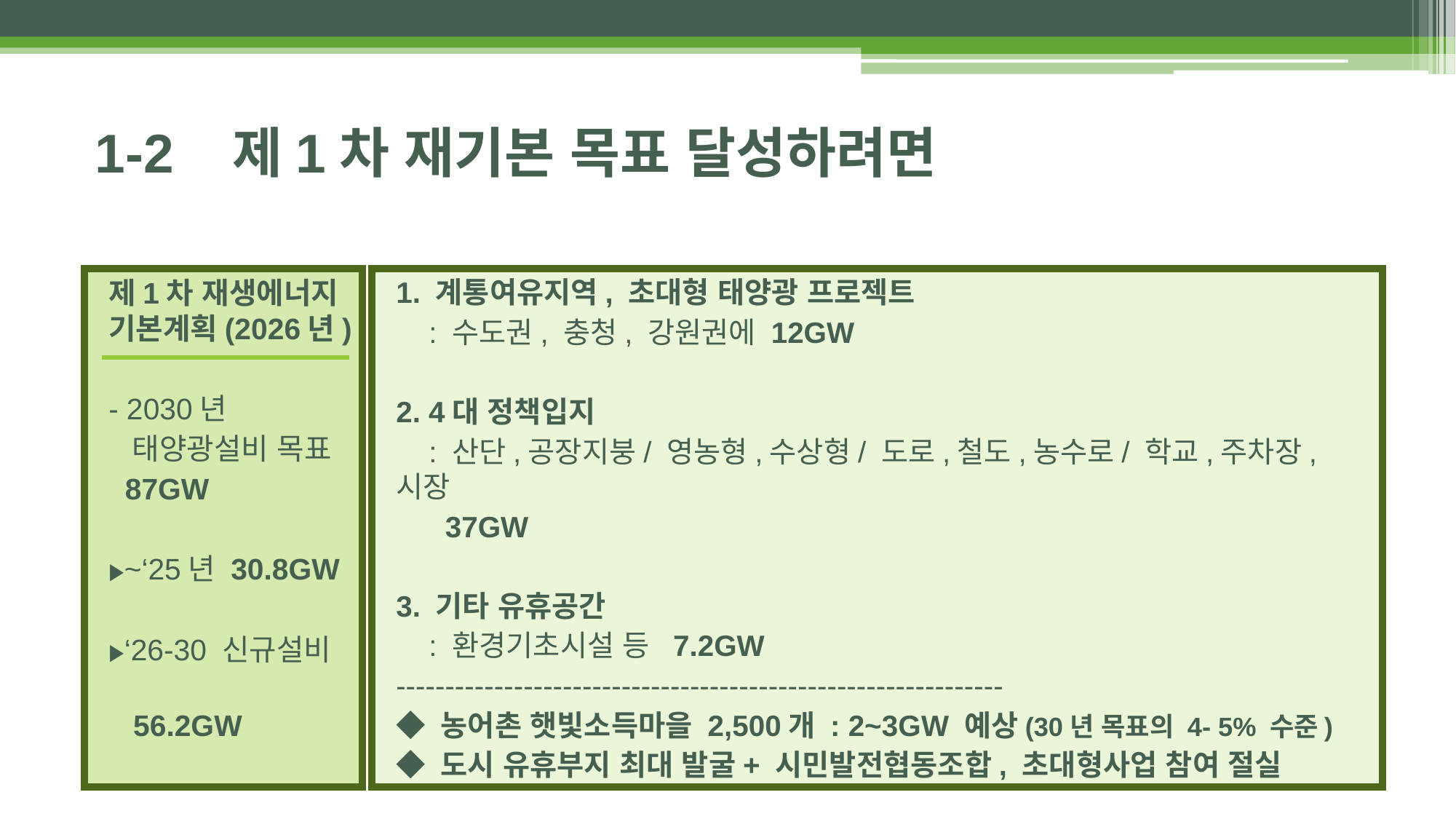

# 1-2   제1차 재기본 목표 달성하려면

제1차 재생에너지 기본계획(2026년)

- 2030년
  태양광설비 목표
  87GW

▶~‘25년 30.8GW

▶‘26-30 신규설비
   56.2GW

1. 계통여유지역, 초대형 태양광 프로젝트
    : 수도권, 충청, 강원권에 12GW

2. 4대 정책입지
    : 산단,공장지붕/ 영농형,수상형/ 도로,철도,농수로/ 학교,주차장,시장
      37GW

3. 기타 유휴공간
    : 환경기초시설 등  7.2GW
--------------------------------------------------------------
◆ 농어촌 햇빛소득마을 2,500개 : 2~3GW 예상(30년 목표의 4- 5% 수준)
◆ 도시 유휴부지 최대 발굴+ 시민발전협동조합, 초대형사업 참여 절실